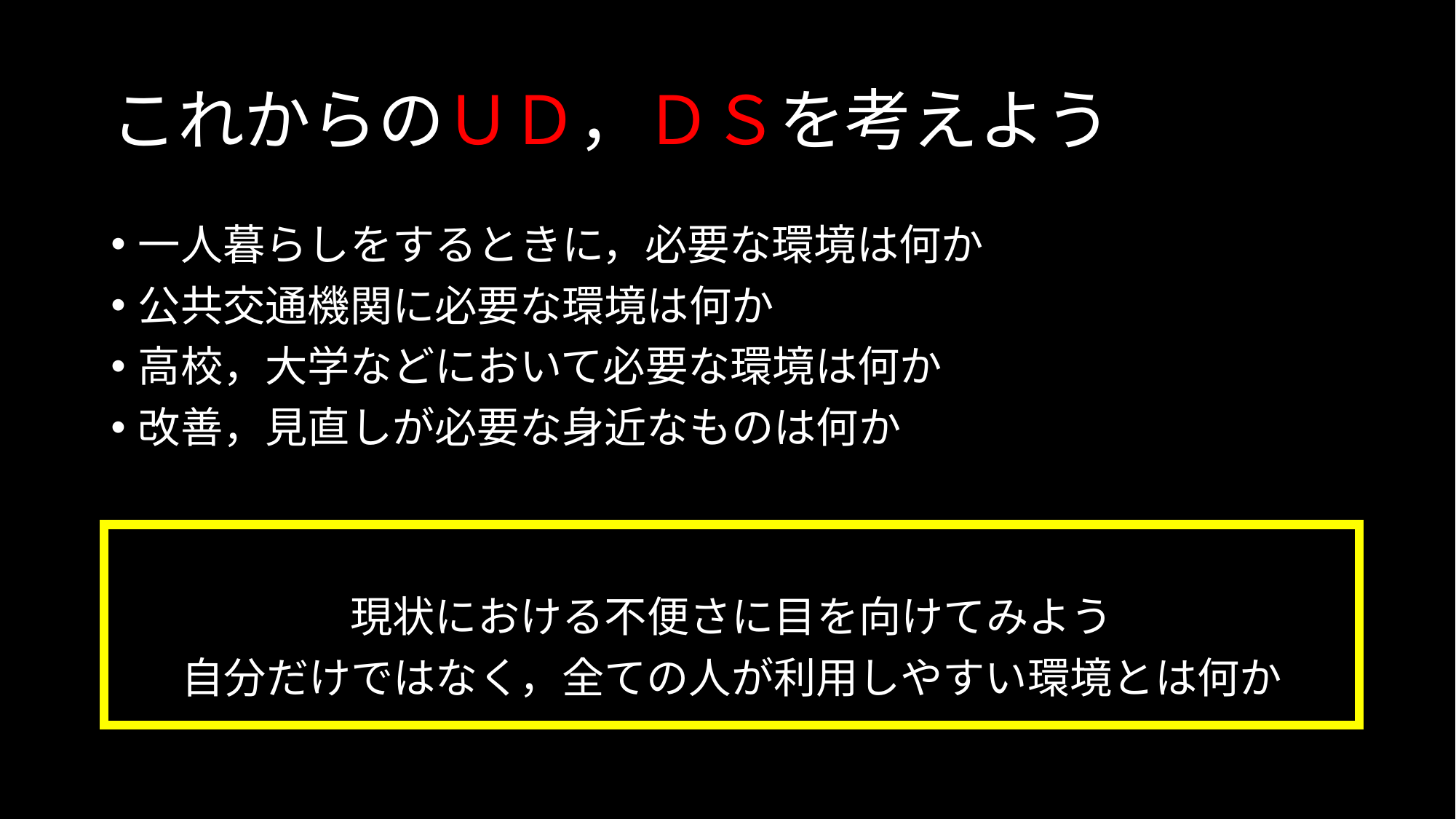

# これからのＵＤ，ＤＳを考えよう
一人暮らしをするときに，必要な環境は何か
公共交通機関に必要な環境は何か
高校，大学などにおいて必要な環境は何か
改善，見直しが必要な身近なものは何か

現状における不便さに目を向けてみよう
自分だけではなく，全ての人が利用しやすい環境とは何か